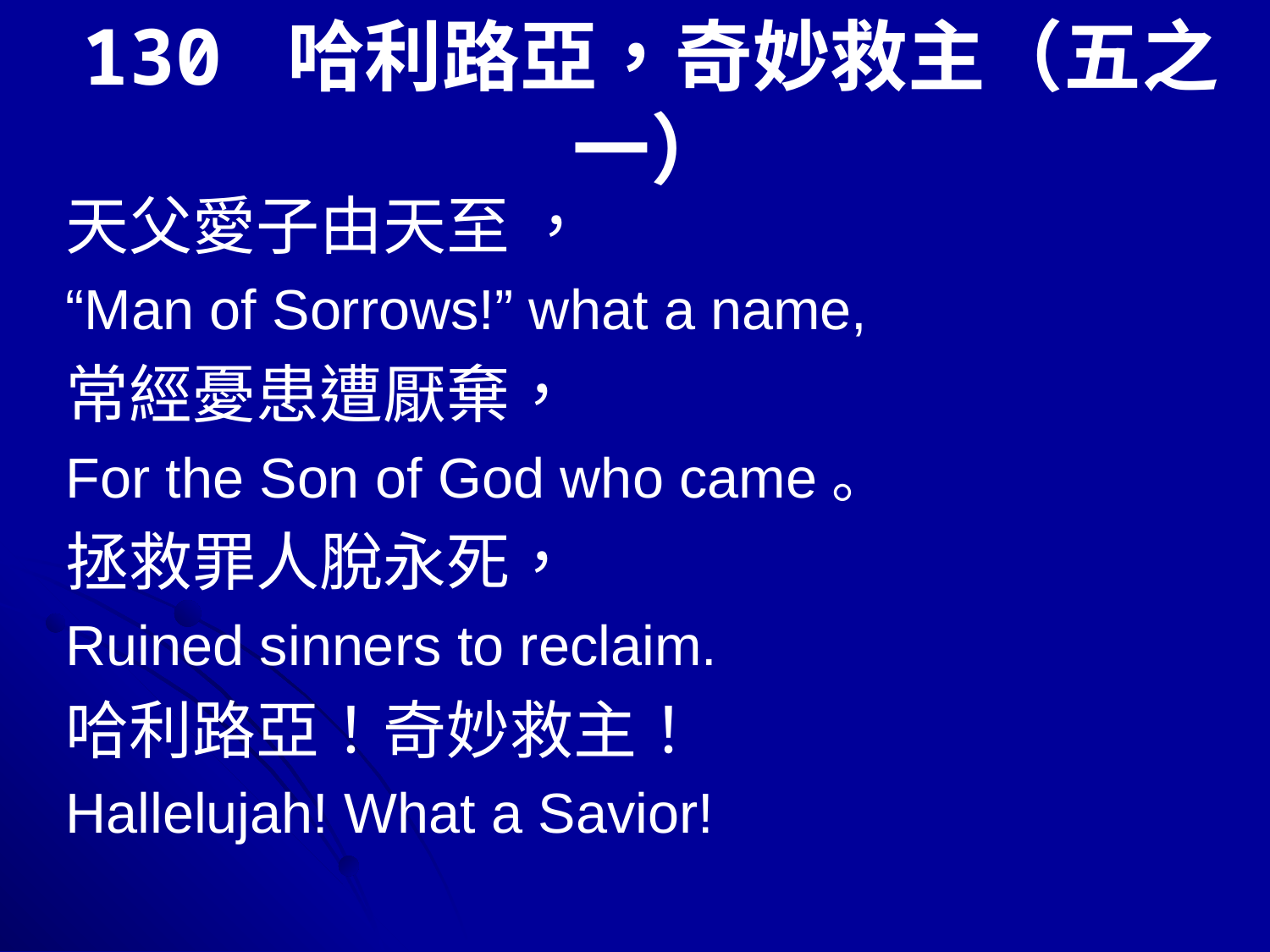

# 130 哈利路亞，奇妙救主（五之一）
天父愛子由天至 ，
“Man of Sorrows!” what a name,
常經憂患遭厭棄，
For the Son of God who came。
拯救罪人脫永死，
Ruined sinners to reclaim.
哈利路亞！奇妙救主！
Hallelujah! What a Savior!